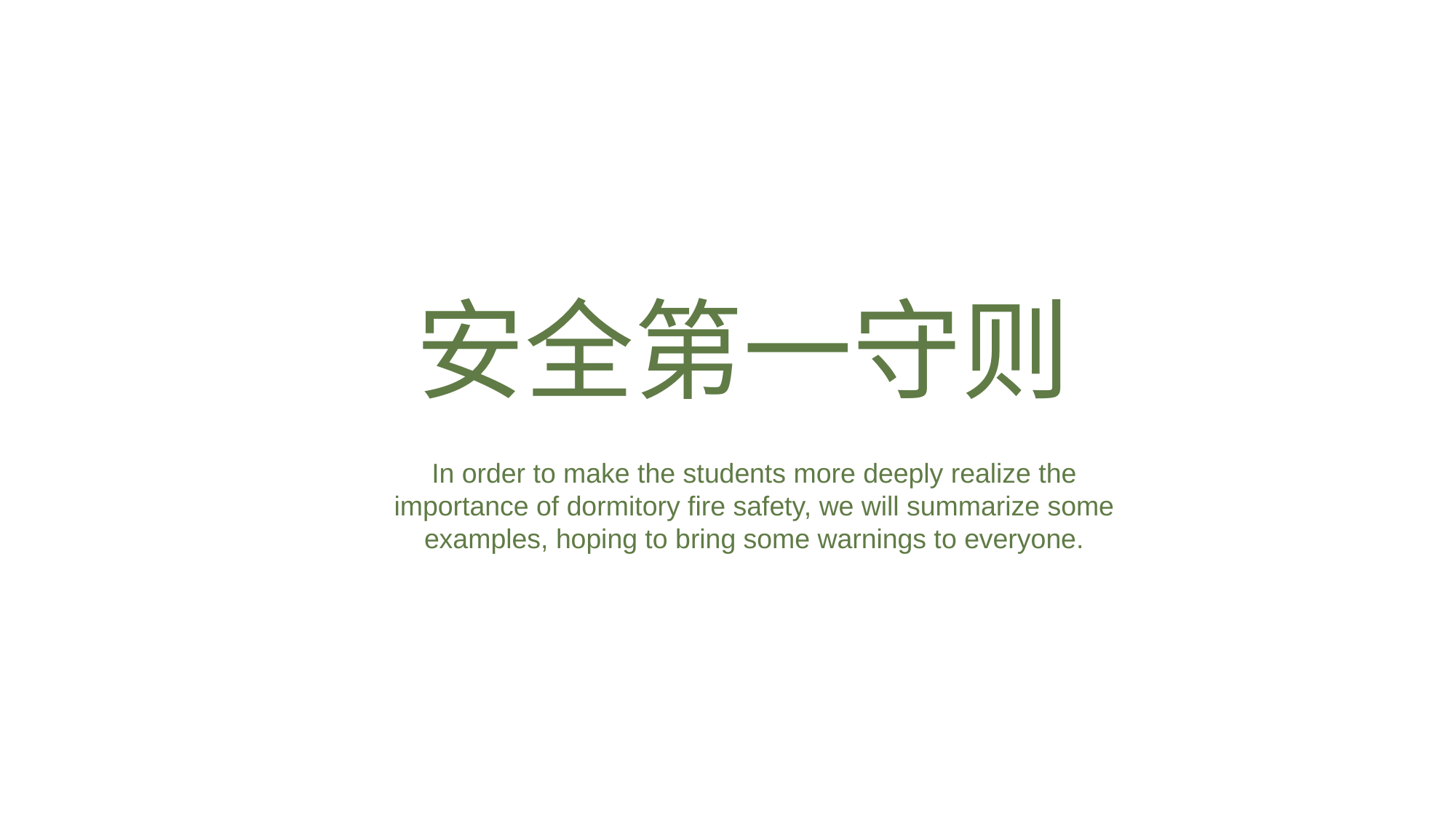

安全第一守则
In order to make the students more deeply realize the importance of dormitory fire safety, we will summarize some examples, hoping to bring some warnings to everyone.